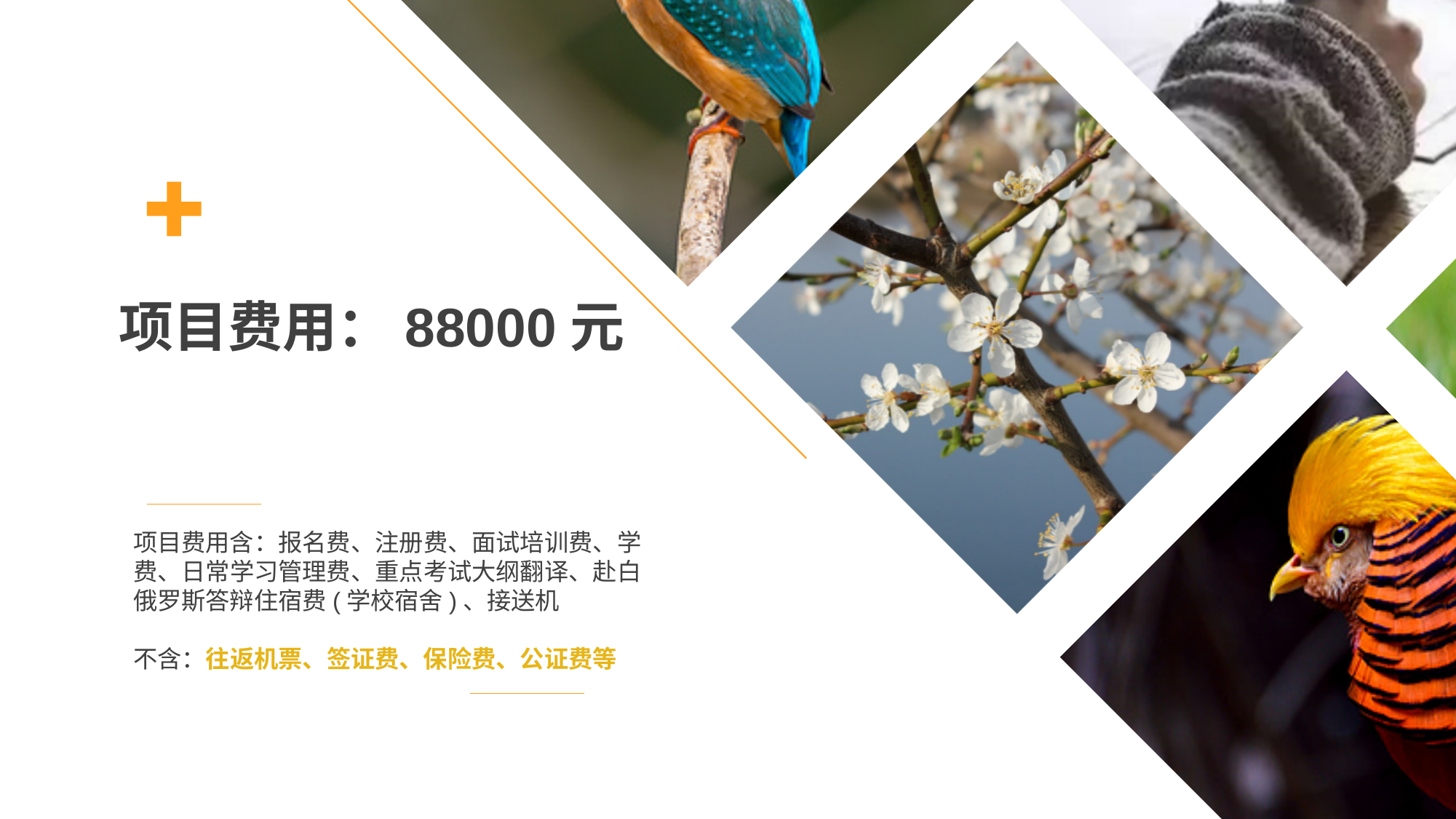

项目费用：88000元

项目费用含：报名费、注册费、面试培训费、学费、日常学习管理费、重点考试大纲翻译、赴白俄罗斯答辩住宿费(学校宿舍)、接送机

不含：往返机票、签证费、保险费、公证费等